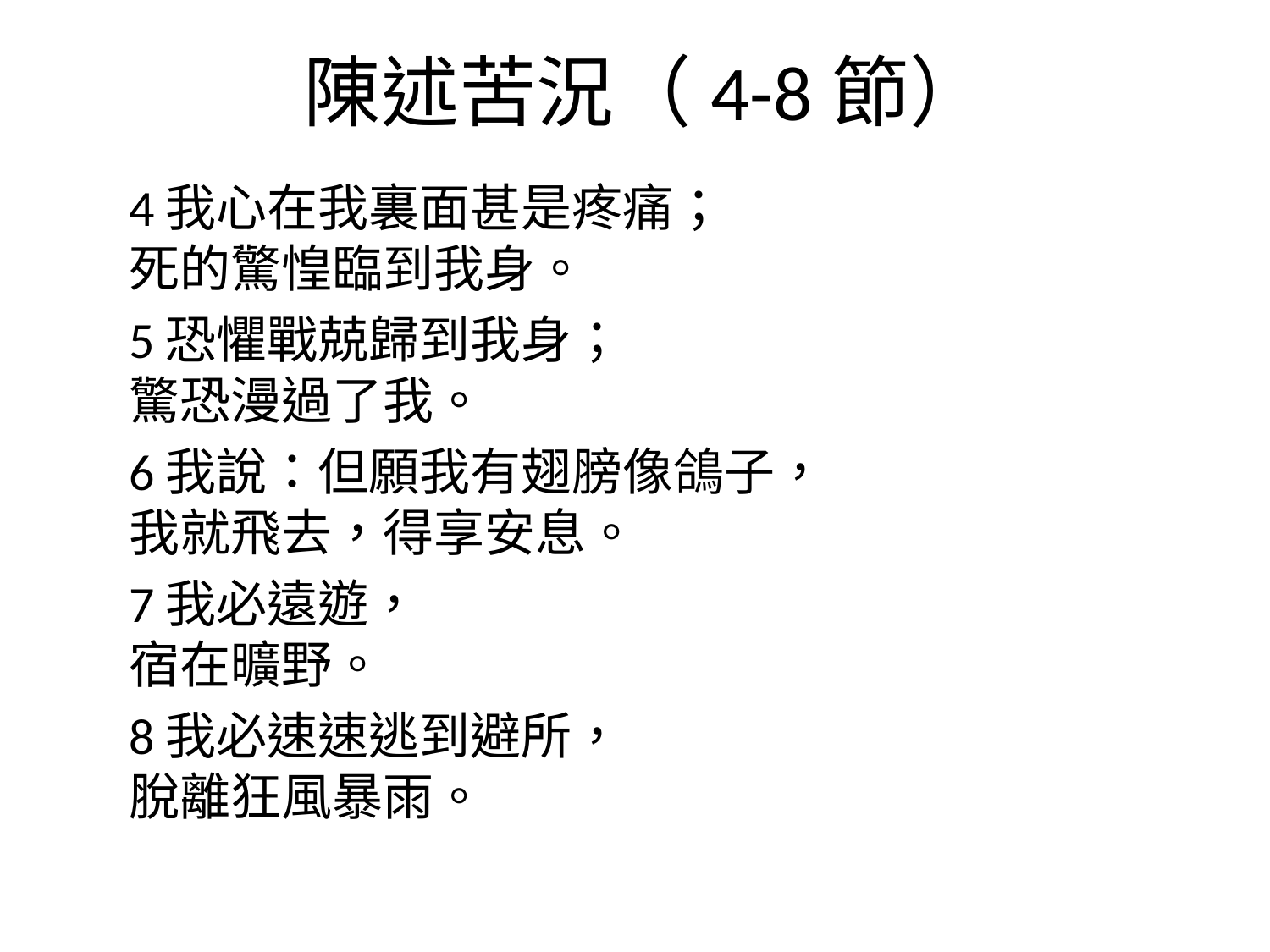

# 陳述苦況（4-8節）
4我心在我裏面甚是疼痛；
死的驚惶臨到我身。
5恐懼戰兢歸到我身；
驚恐漫過了我。
6我說：但願我有翅膀像鴿子，
我就飛去，得享安息。
7我必遠遊，
宿在曠野。
8我必速速逃到避所，
脫離狂風暴雨。